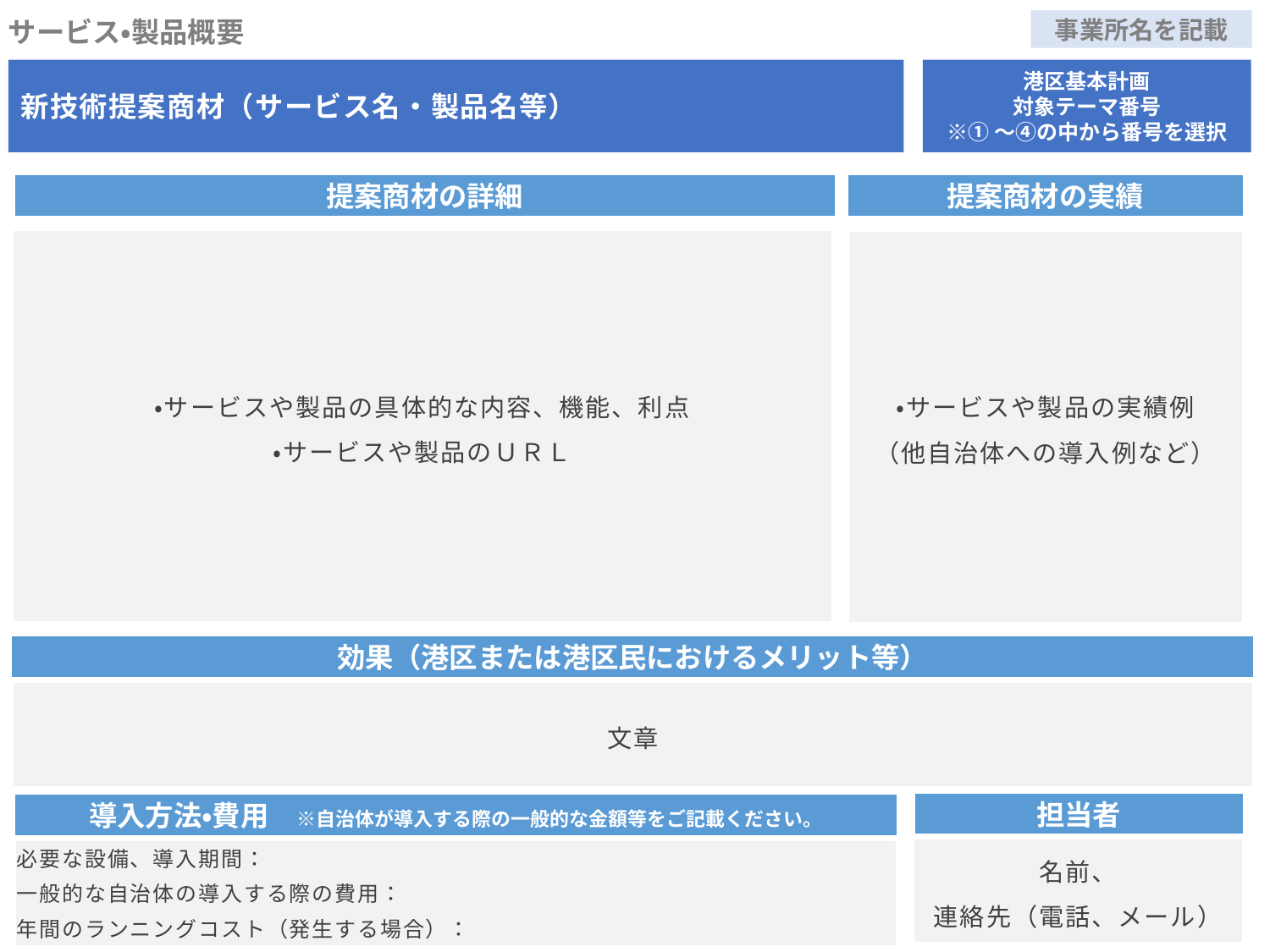

事業所名を記載
サービス・製品概要
新技術提案商材（サービス名・製品名等）
港区基本計画
対象テーマ番号
※①～④の中から番号を選択
提案商材の詳細
提案商材の実績
・サービスや製品の具体的な内容、機能、利点
・サービスや製品のＵＲＬ
・サービスや製品の実績例
（他自治体への導入例など）
効果（港区または港区民におけるメリット等）
文章
担当者
導入方法・費用　※自治体が導入する際の一般的な金額等をご記載ください。
名前、
連絡先（電話、メール）
必要な設備、導入期間：
一般的な自治体の導入する際の費用：
年間のランニングコスト（発生する場合）：